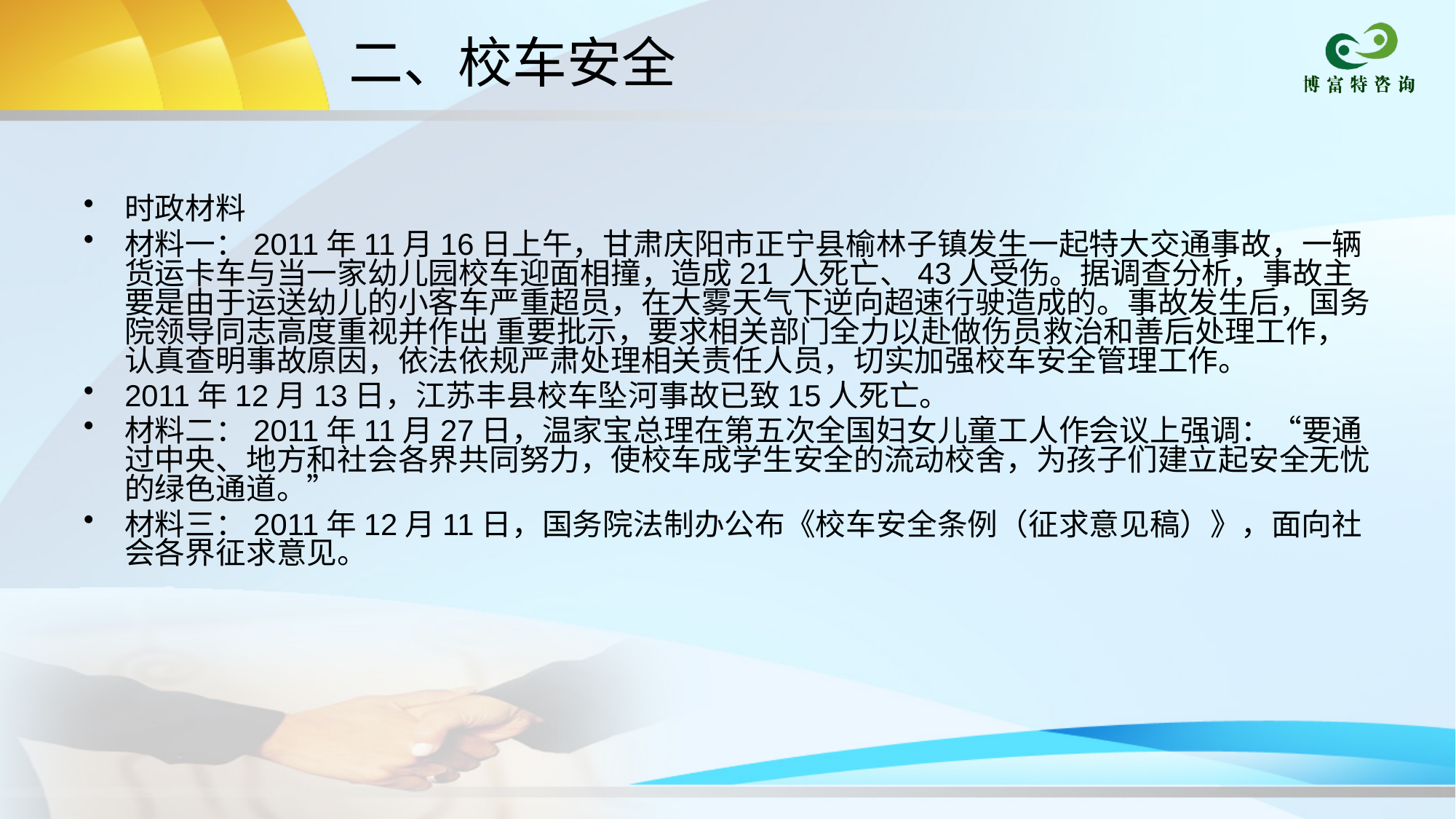

# 二、校车安全
时政材料
材料一：2011年11月16日上午，甘肃庆阳市正宁县榆林子镇发生一起特大交通事故，一辆货运卡车与当一家幼儿园校车迎面相撞，造成21 人死亡、43人受伤。据调查分析，事故主要是由于运送幼儿的小客车严重超员，在大雾天气下逆向超速行驶造成的。事故发生后，国务院领导同志高度重视并作出 重要批示，要求相关部门全力以赴做伤员救治和善后处理工作，认真查明事故原因，依法依规严肃处理相关责任人员，切实加强校车安全管理工作。
2011年12月13日，江苏丰县校车坠河事故已致15人死亡。
材料二：2011年11月27日，温家宝总理在第五次全国妇女儿童工人作会议上强调：“要通过中央、地方和社会各界共同努力，使校车成学生安全的流动校舍，为孩子们建立起安全无忧的绿色通道。”
材料三：2011年12月11日，国务院法制办公布《校车安全条例（征求意见稿）》，面向社会各界征求意见。